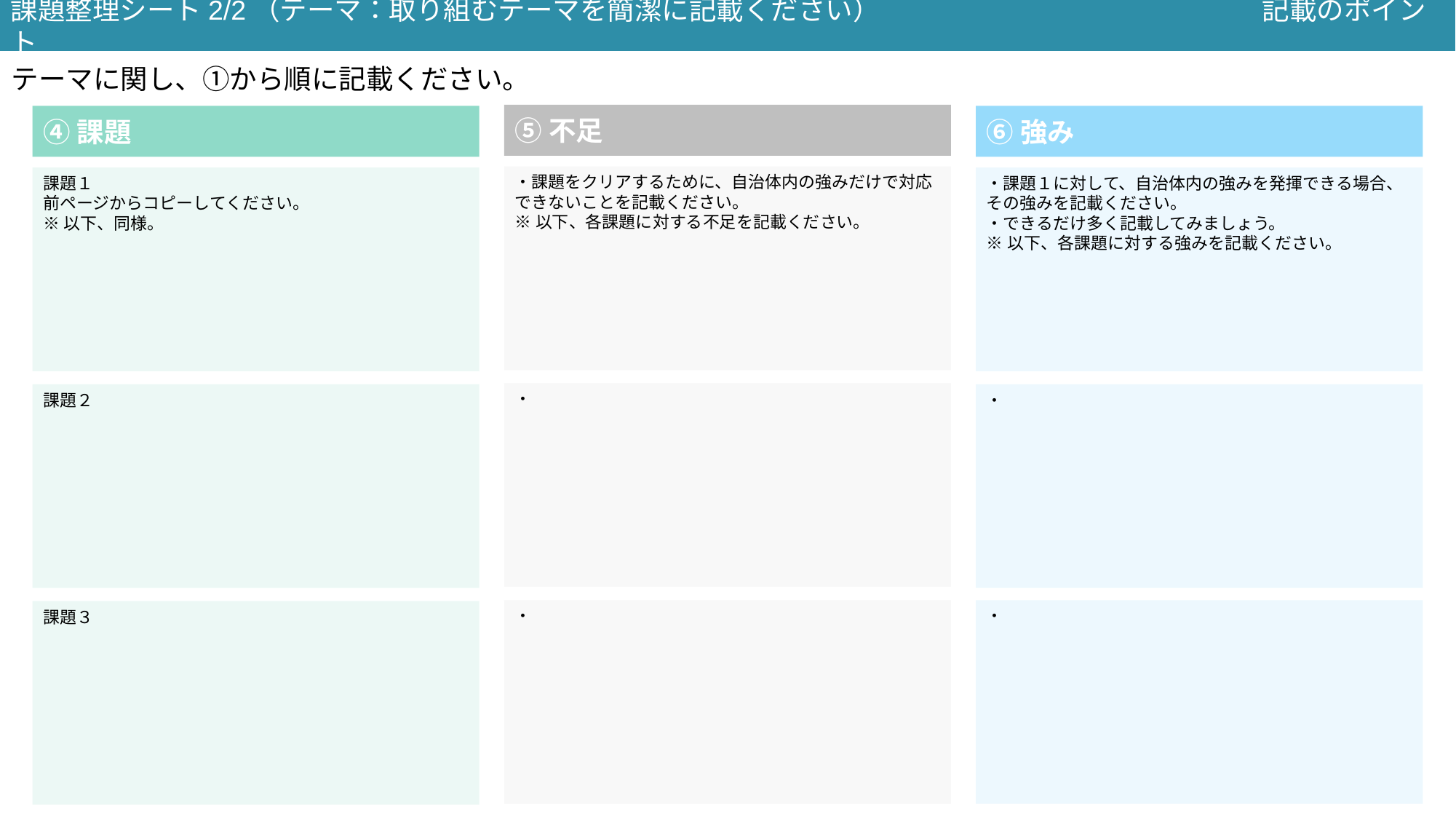

課題整理シート2/2（テーマ：取り組むテーマを簡潔に記載ください）　　　　　　　　　　　　　　記載のポイント
テーマに関し、①から順に記載ください。
⑤不足
⑥強み
④課題
・課題をクリアするために、自治体内の強みだけで対応できないことを記載ください。
※以下、各課題に対する不足を記載ください。

課題１
前ページからコピーしてください。
※以下、同様。

・課題１に対して、自治体内の強みを発揮できる場合、その強みを記載ください。
・できるだけ多く記載してみましょう。
※以下、各課題に対する強みを記載ください。

・

課題２

・

・

・

課題３